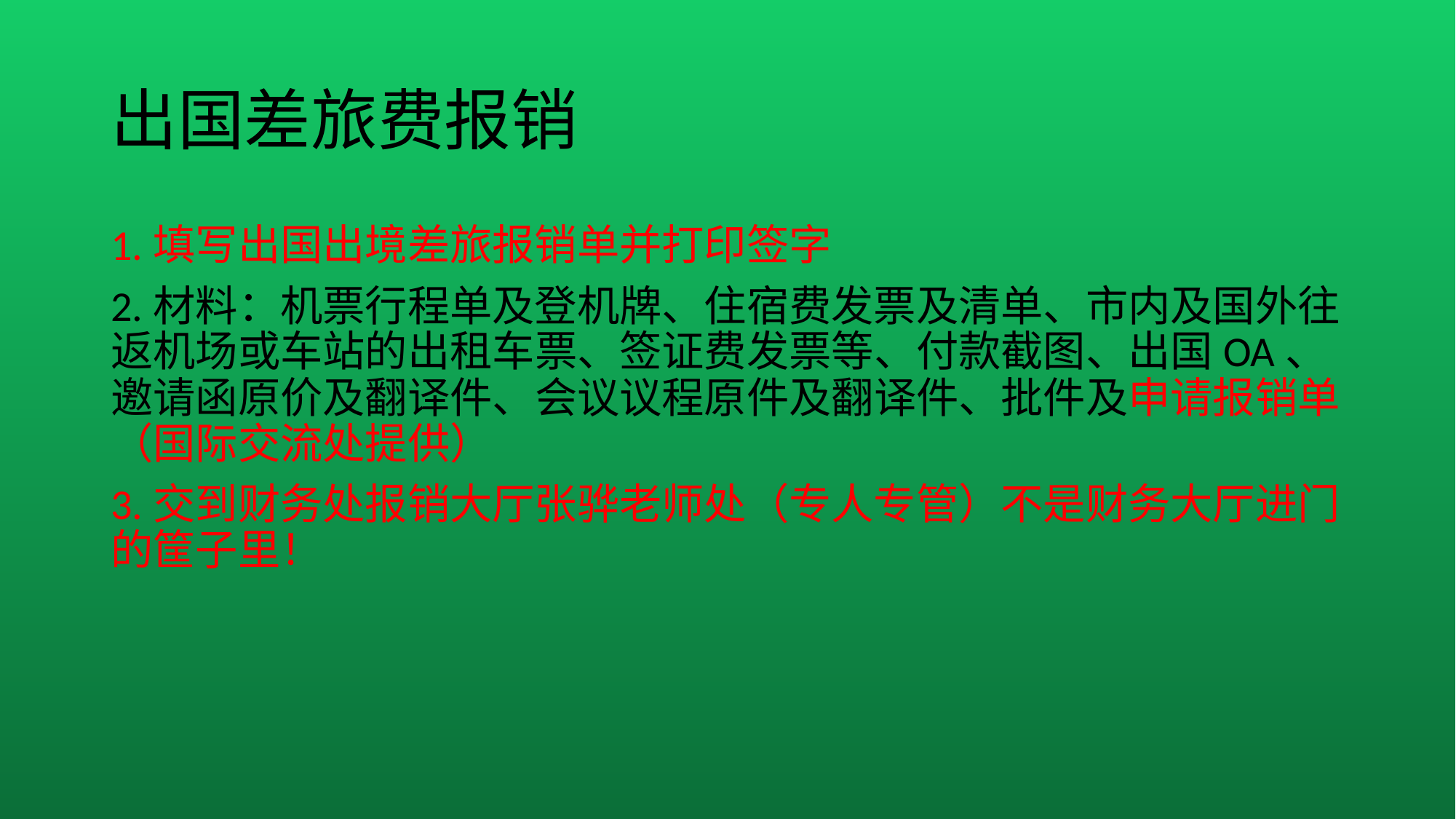

# 出国差旅费报销
1.填写出国出境差旅报销单并打印签字
2.材料：机票行程单及登机牌、住宿费发票及清单、市内及国外往返机场或车站的出租车票、签证费发票等、付款截图、出国OA、邀请函原价及翻译件、会议议程原件及翻译件、批件及申请报销单（国际交流处提供）
3.交到财务处报销大厅张骅老师处（专人专管）不是财务大厅进门的筐子里！